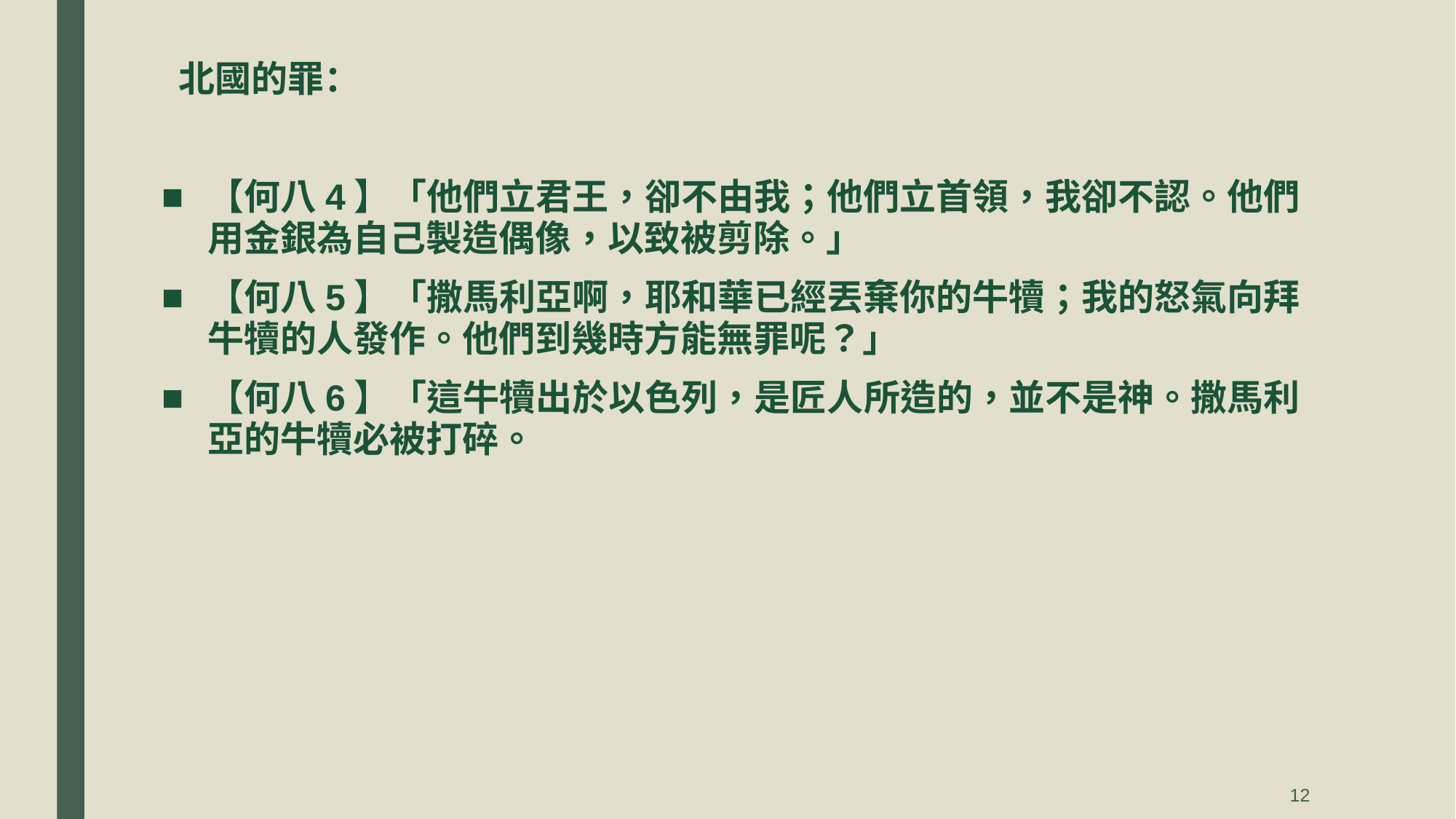

北國的罪：

【何八4】「他們立君王，卻不由我；他們立首領，我卻不認。他們用金銀為自己製造偶像，以致被剪除。」
【何八5】「撒馬利亞啊，耶和華已經丟棄你的牛犢；我的怒氣向拜牛犢的人發作。他們到幾時方能無罪呢？」
【何八6】「這牛犢出於以色列，是匠人所造的，並不是神。撒馬利亞的牛犢必被打碎。

12